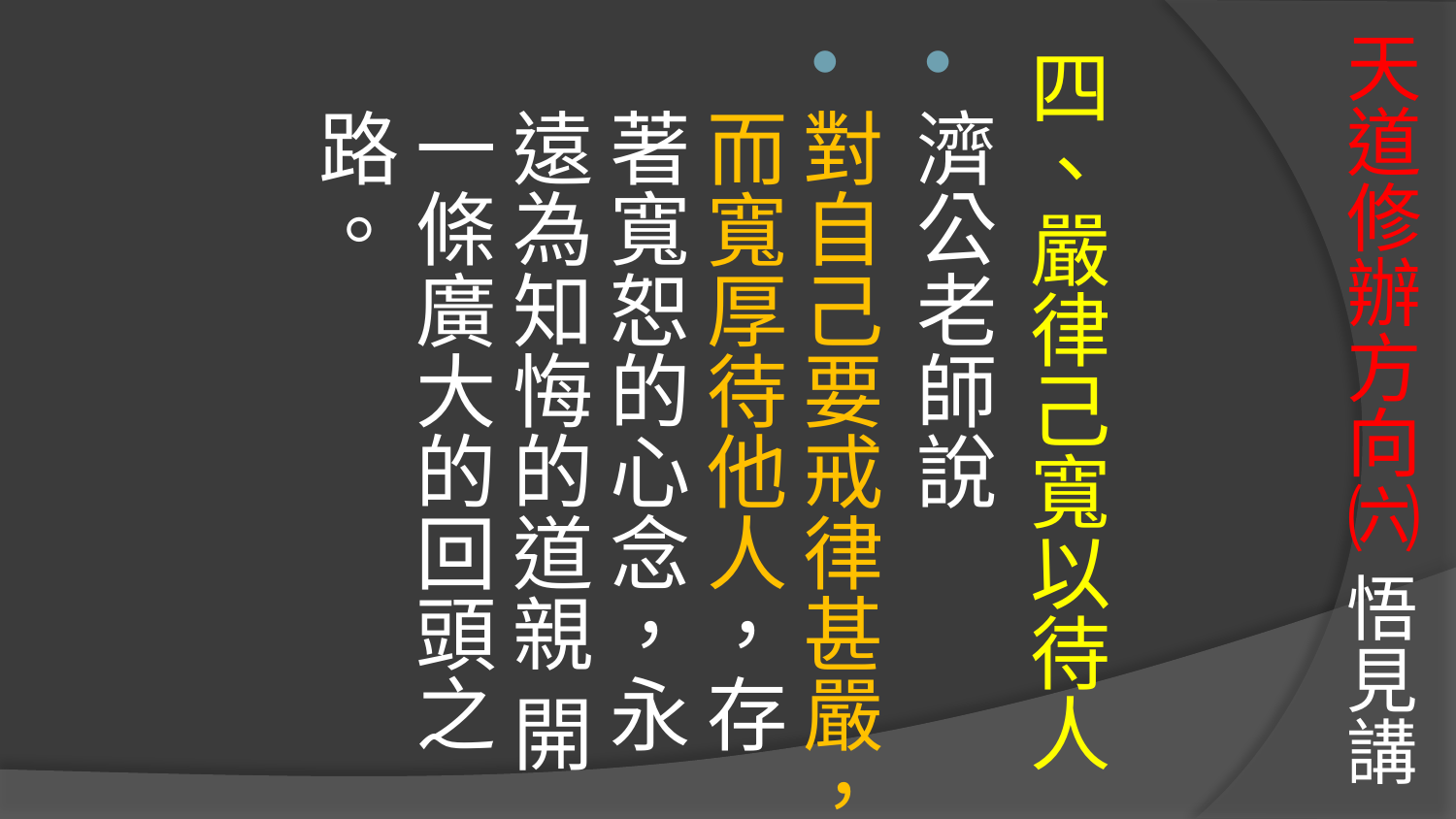

# 天道修辦方向㈥ 悟見講
四、嚴律己寬以待人
濟公老師說
對自己要戒律甚嚴，而寬厚待他人，存著寬恕的心念，永遠為知悔的道親 開一條廣大的回頭之路。